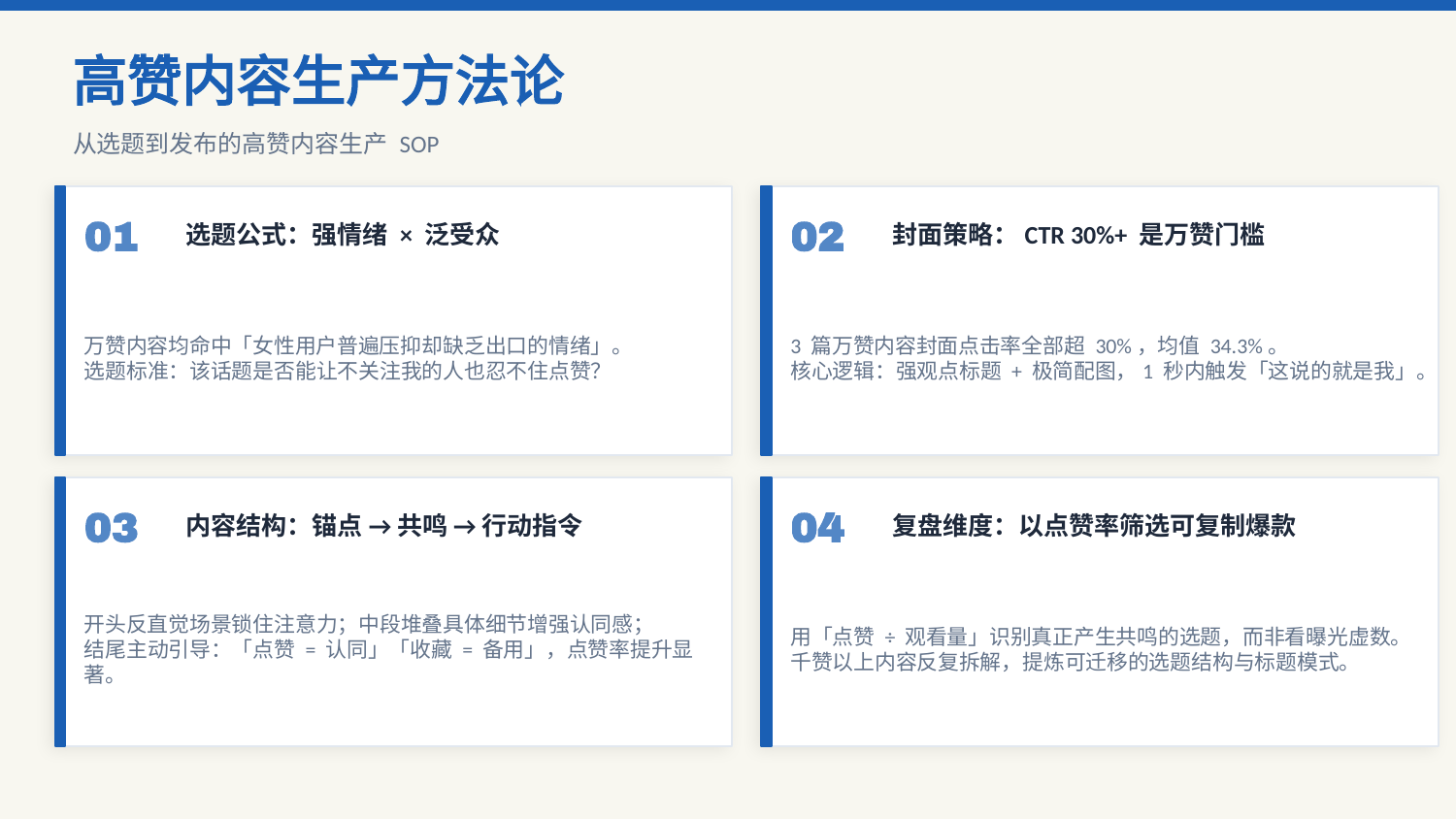

高赞内容生产方法论
从选题到发布的高赞内容生产 SOP

01
选题公式：强情绪 × 泛受众
02
封面策略：CTR 30%+ 是万赞门槛
万赞内容均命中「女性用户普遍压抑却缺乏出口的情绪」。
选题标准：该话题是否能让不关注我的人也忍不住点赞？
3 篇万赞内容封面点击率全部超 30%，均值 34.3%。
核心逻辑：强观点标题 + 极简配图，1 秒内触发「这说的就是我」。

03
内容结构：锚点 → 共鸣 → 行动指令
04
复盘维度：以点赞率筛选可复制爆款
开头反直觉场景锁住注意力；中段堆叠具体细节增强认同感；
结尾主动引导：「点赞 = 认同」「收藏 = 备用」，点赞率提升显著。
用「点赞 ÷ 观看量」识别真正产生共鸣的选题，而非看曝光虚数。
千赞以上内容反复拆解，提炼可迁移的选题结构与标题模式。